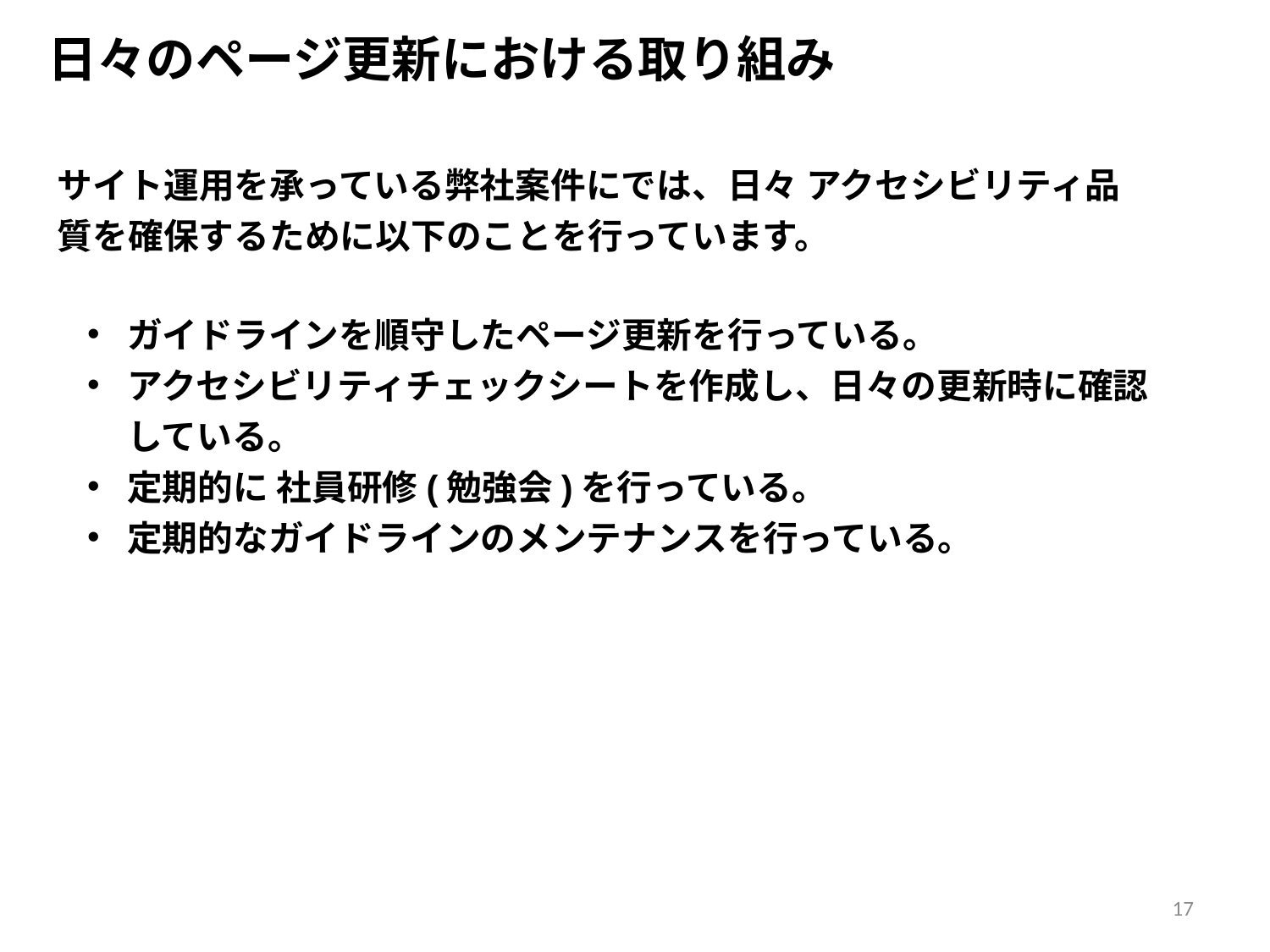

# 日々のページ更新における取り組み
サイト運用を承っている弊社案件にでは、日々 アクセシビリティ品質を確保するために以下のことを行っています。
ガイドラインを順守したページ更新を行っている。
アクセシビリティチェックシートを作成し、日々の更新時に確認している。
定期的に 社員研修(勉強会)を行っている。
定期的なガイドラインのメンテナンスを行っている。
17